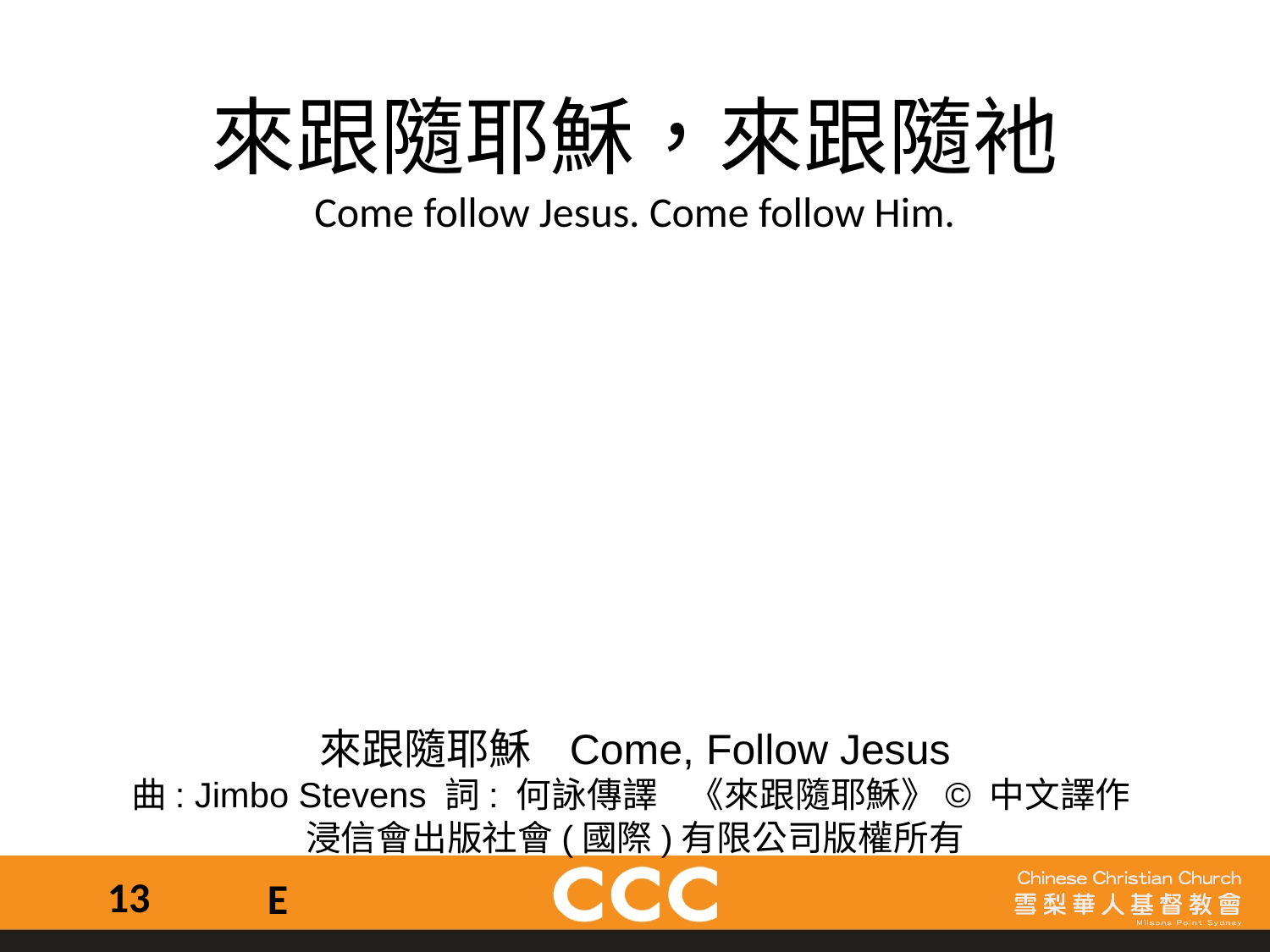

來跟隨耶穌，來跟隨衪
Come follow Jesus. Come follow Him.
來跟隨耶穌   Come, Follow Jesus
曲: Jimbo Stevens 詞: 何詠傳譯    《來跟隨耶穌》© 中文譯作
浸信會出版社會(國際)有限公司版權所有
13
E